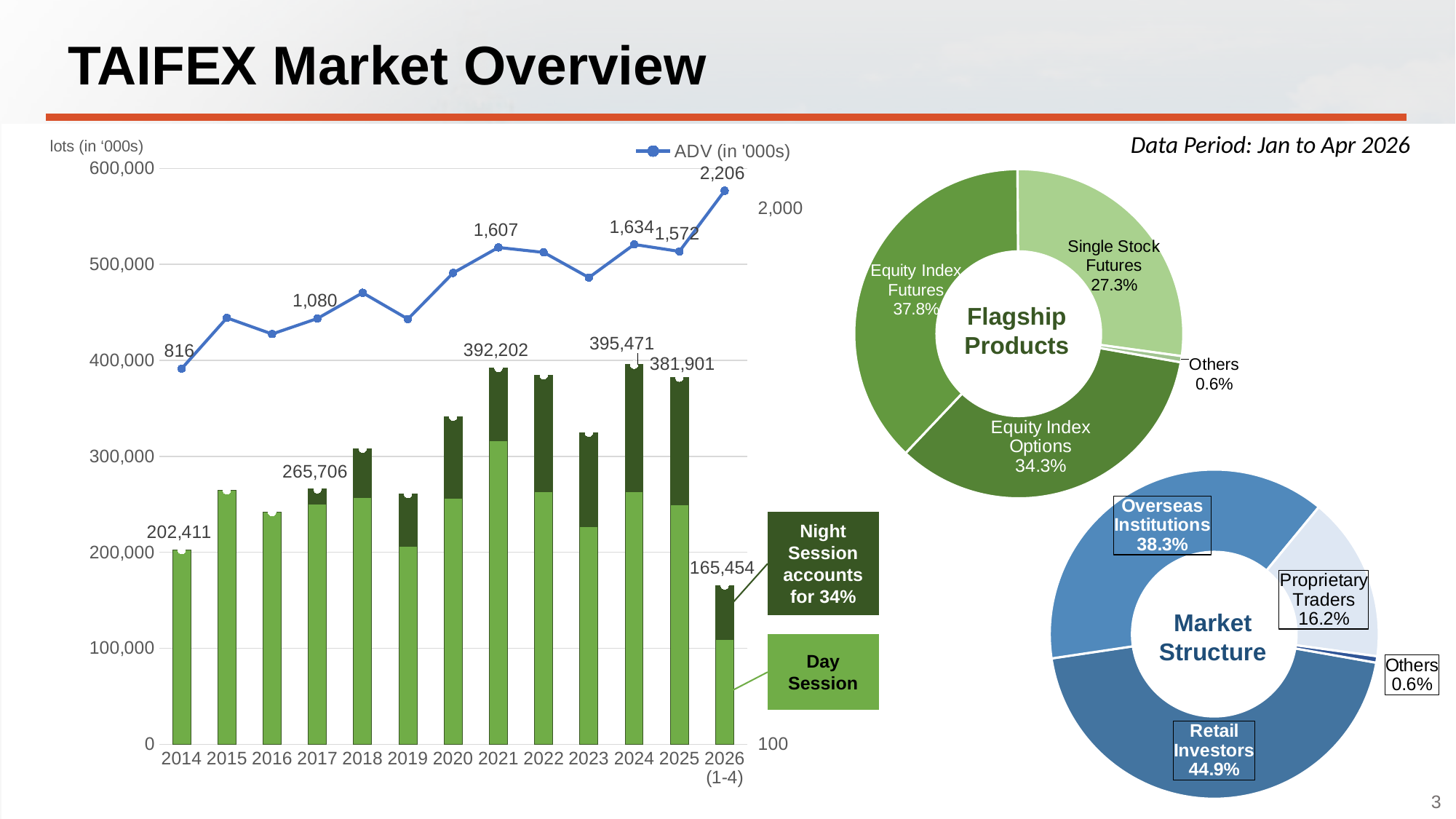

TAIFEX Market Overview

Data Period: Jan to Apr 2026

### Chart

| Category | Regular Session Trading Volume  (in '000s) | Night Session Trading Volume  (in '000s) | Total Contracts Traded (in '000s) | ADV (in '000s) |
|---|---|---|---|---|
| 2014 | 202411.093 | None | 202411.093 | 816.174 |
| 2015 | 264495.66 | None | 264495.66 | 1083.999 |
| 2016 | 241678.556 | None | 241678.556 | 990.486 |
| 2017 | 250174.237 | 15531.432 | 265705.669 | 1080.104 |
| 2018 | 256626.764 | 51456.812 | 308083.576 | 1247.302 |
| 2019 | 205963.013 | 54801.987 | 260765.0 | 1077.0 |
| 2020 | 255994.41700000002 | 85398.929 | 341393.346 | 1393.4422285714284 |
| 2021 | 316208.552 | 75993.448 | 392202.0 | 1607.0 |
| 2022 | 263420.63899999997 | 121047.361 | 384468.0 | 1563.0 |
| 2023 | 226398.255 | 98246.745 | 324645.0 | 1358.0 |
| 2024 | 263205.92 | 132265.521 | 395471.441 | 1634.18 |
| 2025 | 249384.21800000002 | 132516.982 | 381901.2 | 1571.61 |
| 2026
(1-4) | 108906.30799999999 | 56547.692 | 165454.0 | 2206.0593599999997 |
lots (in ‘000s)

### Chart

| Category | 比重 |
|---|---|
| TAIEX Options | 0.343 |
| TAIEX Futures Suit | 0.378 |
| Single Stock Futures | 0.273 |
| Others | 0.005999999999999894 |
Flagship
Products

### Chart

| Category | 比重 |
|---|---|
| Retail Investors | 0.4486 |
| Overseas Institutions | 0.3832 |
| Proprietary Traders | 0.162 |
| Others | 0.006199999999999983 |
Night Session accounts for 34%
Market Structure
Day Session
3